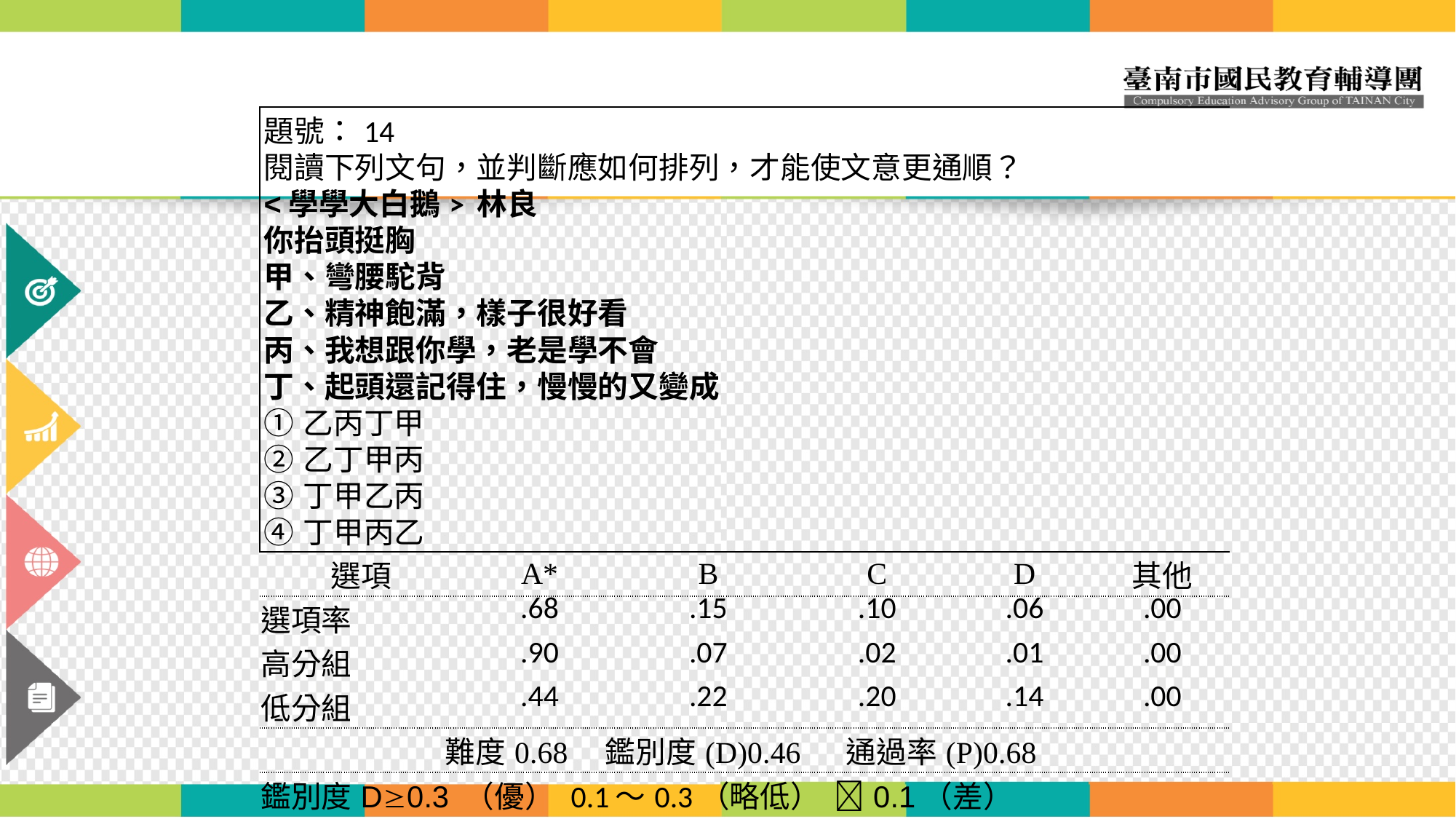

| 題號：14 閱讀下列文句，並判斷應如何排列，才能使文意更通順？ <學學大白鵝> 林良 你抬頭挺胸 甲、彎腰駝背 乙、精神飽滿，樣子很好看 丙、我想跟你學，老是學不會 丁、起頭還記得住，慢慢的又變成 ①乙丙丁甲 ②乙丁甲丙 ③丁甲乙丙 ④丁甲丙乙 |  |  |  |  |  |
| --- | --- | --- | --- | --- | --- |
| 選項 | A\* | B | C | D | 其他 |
| 選項率 | .68 | .15 | .10 | .06 | .00 |
| 高分組 | .90 | .07 | .02 | .01 | .00 |
| 低分組 | .44 | .22 | .20 | .14 | .00 |
| 難度0.68 鑑別度(D)0.46 通過率(P)0.68 |  |  |  |  |  |
| 鑑別度D≥0.3 （優） 0.1～0.3（略低） ≤0.1（差） 通過率P≥0.8（易） 0.4～0.8（適中） ≤0.4（難） |  |  |  |  |  |